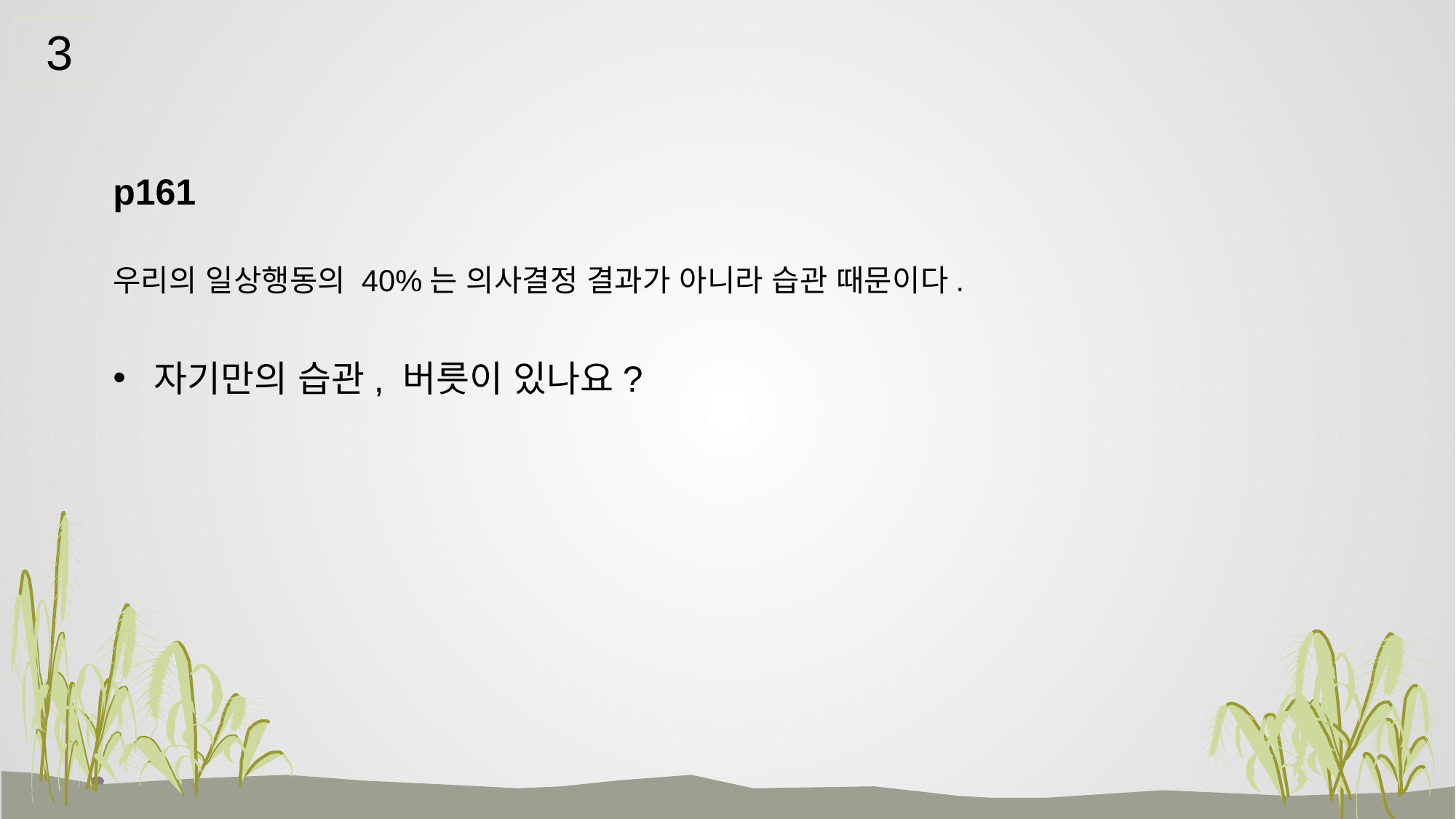

3
p161

우리의 일상행동의 40%는 의사결정 결과가 아니라 습관 때문이다.

자기만의 습관, 버릇이 있나요?